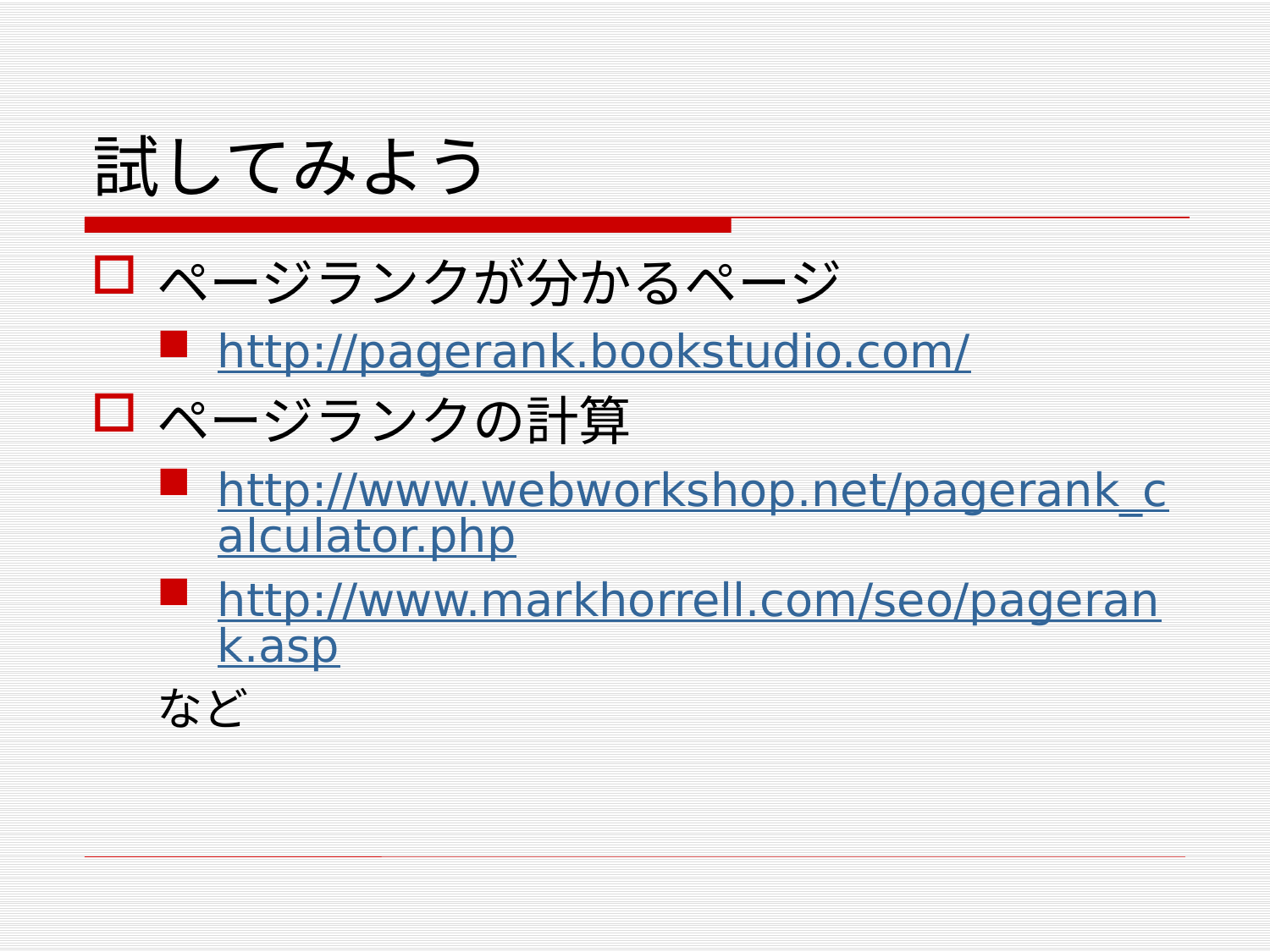

# 試してみよう
ページランクが分かるページ
http://pagerank.bookstudio.com/
ページランクの計算
http://www.webworkshop.net/pagerank_calculator.php
http://www.markhorrell.com/seo/pagerank.asp
など